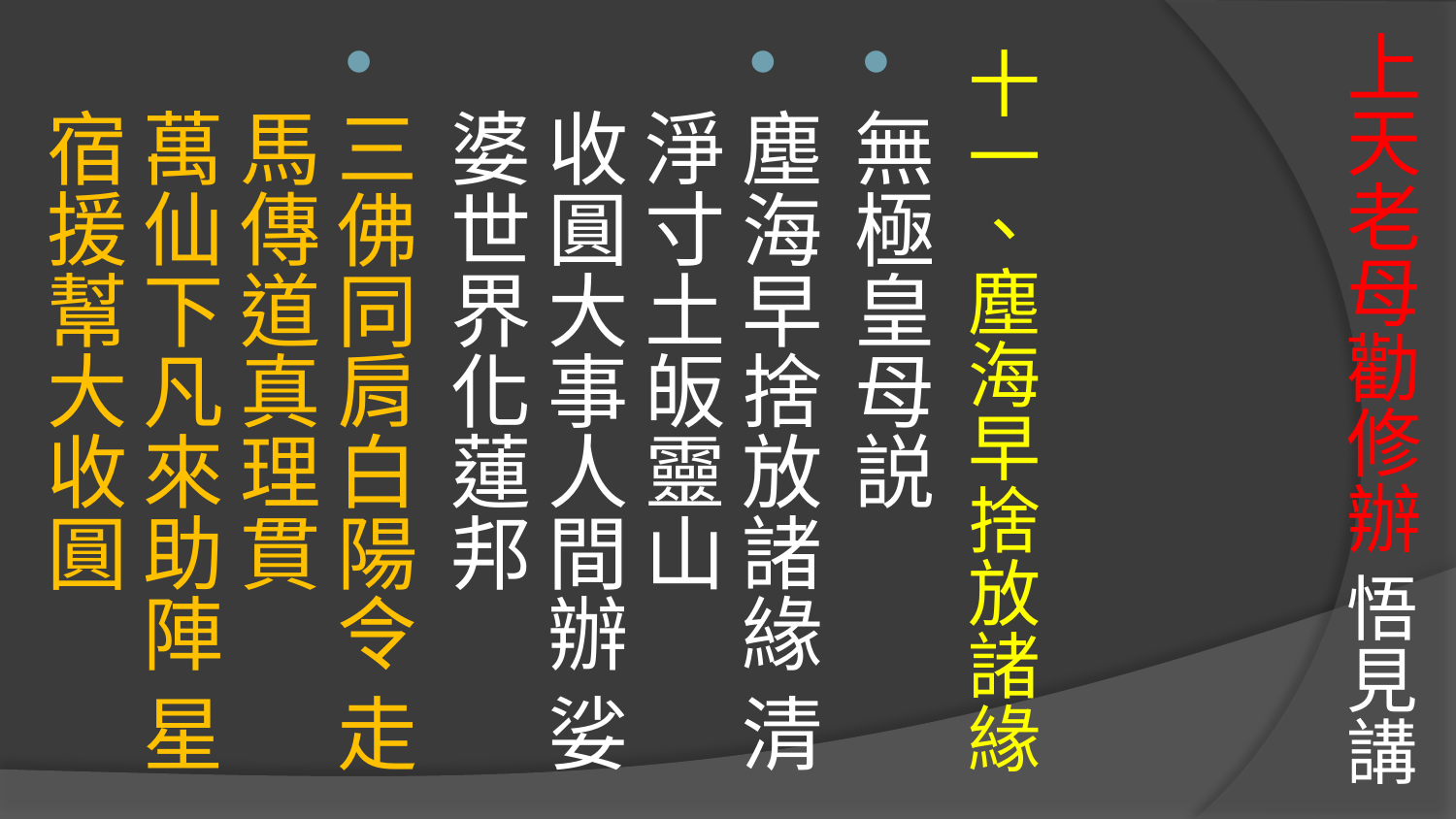

# 上天老母勸修辦 悟見講
十一、塵海早捨放諸緣
無極皇母説
塵海早捨放諸緣 清淨寸土皈靈山
收圓大事人間辦 娑婆世界化蓮邦
三佛同肩白陽令 走馬傳道真理貫
萬仙下凡來助陣 星宿援幫大收圓